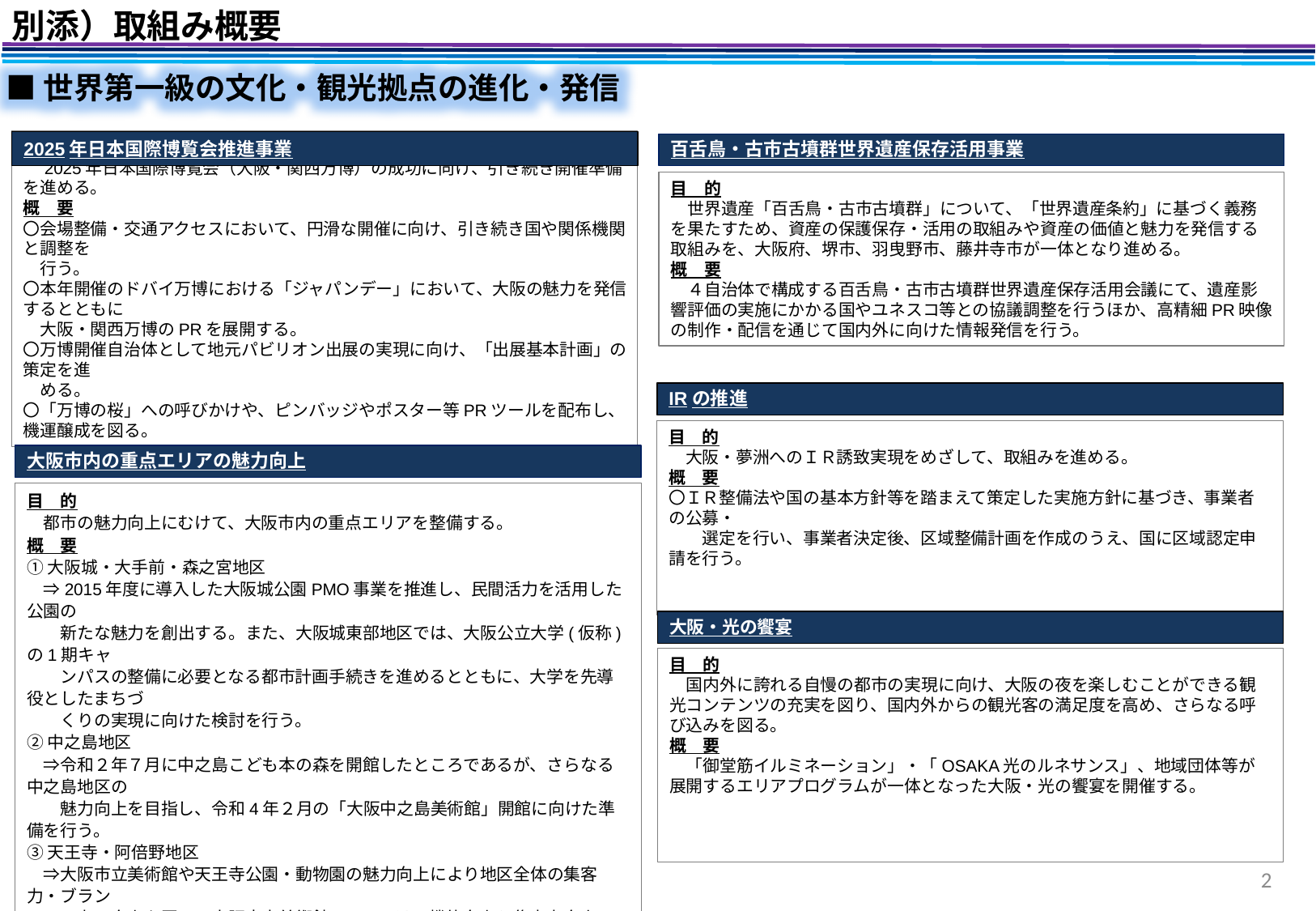

別添）取組み概要
■世界第一級の文化・観光拠点の進化・発信
2025年日本国際博覧会推進事業
目　的
　2025年日本国際博覧会（大阪・関西万博）の成功に向け、引き続き開催準備を進める。
概　要
〇会場整備・交通アクセスにおいて、円滑な開催に向け、引き続き国や関係機関と調整を
　行う。
〇本年開催のドバイ万博における「ジャパンデー」において、大阪の魅力を発信するとともに
　大阪・関西万博のPRを展開する。
〇万博開催自治体として地元パビリオン出展の実現に向け、「出展基本計画」の策定を進
　める。
〇「万博の桜」への呼びかけや、ピンバッジやポスター等PRツールを配布し、機運醸成を図る。
百舌鳥・古市古墳群世界遺産保存活用事業
目　的
　世界遺産「百舌鳥・古市古墳群」について、「世界遺産条約」に基づく義務を果たすため、資産の保護保存・活用の取組みや資産の価値と魅力を発信する取組みを、大阪府、堺市、羽曳野市、藤井寺市が一体となり進める。
概　要
　４自治体で構成する百舌鳥・古市古墳群世界遺産保存活用会議にて、遺産影響評価の実施にかかる国やユネスコ等との協議調整を行うほか、高精細PR映像の制作・配信を通じて国内外に向けた情報発信を行う。
IRの推進
目　的
　大阪・夢洲へのＩＲ誘致実現をめざして、取組みを進める。
概　要
〇ＩＲ整備法や国の基本方針等を踏まえて策定した実施方針に基づき、事業者の公募・
　　選定を行い、事業者決定後、区域整備計画を作成のうえ、国に区域認定申請を行う。

大阪市内の重点エリアの魅力向上
目　的
　都市の魅力向上にむけて、大阪市内の重点エリアを整備する。
概　要
①大阪城・大手前・森之宮地区
　⇒2015年度に導入した大阪城公園PMO事業を推進し、民間活力を活用した公園の
　　新たな魅力を創出する。また、大阪城東部地区では、大阪公立大学(仮称) の1期キャ
　　ンパスの整備に必要となる都市計画手続きを進めるとともに、大学を先導役としたまちづ
　　くりの実現に向けた検討を行う。
②中之島地区
　⇒令和２年７月に中之島こども本の森を開館したところであるが、さらなる中之島地区の
　　魅力向上を目指し、令和4年２月の「大阪中之島美術館」開館に向けた準備を行う。
③天王寺・阿倍野地区
　⇒大阪市立美術館や天王寺公園・動物園の魅力向上により地区全体の集客力・ブラン
　　ド力の向上を図る。大阪市立美術館については、機能向上と集客力向上のため大規
　　模改修を実施し、令和６年度中にリニューアルオープンする。
大阪・光の饗宴
目　的
　国内外に誇れる自慢の都市の実現に向け、大阪の夜を楽しむことができる観光コンテンツの充実を図り、国内外からの観光客の満足度を高め、さらなる呼び込みを図る。
概　要
　「御堂筋イルミネーション」・「OSAKA光のルネサンス」、地域団体等が展開するエリアプログラムが一体となった大阪・光の饗宴を開催する。

2